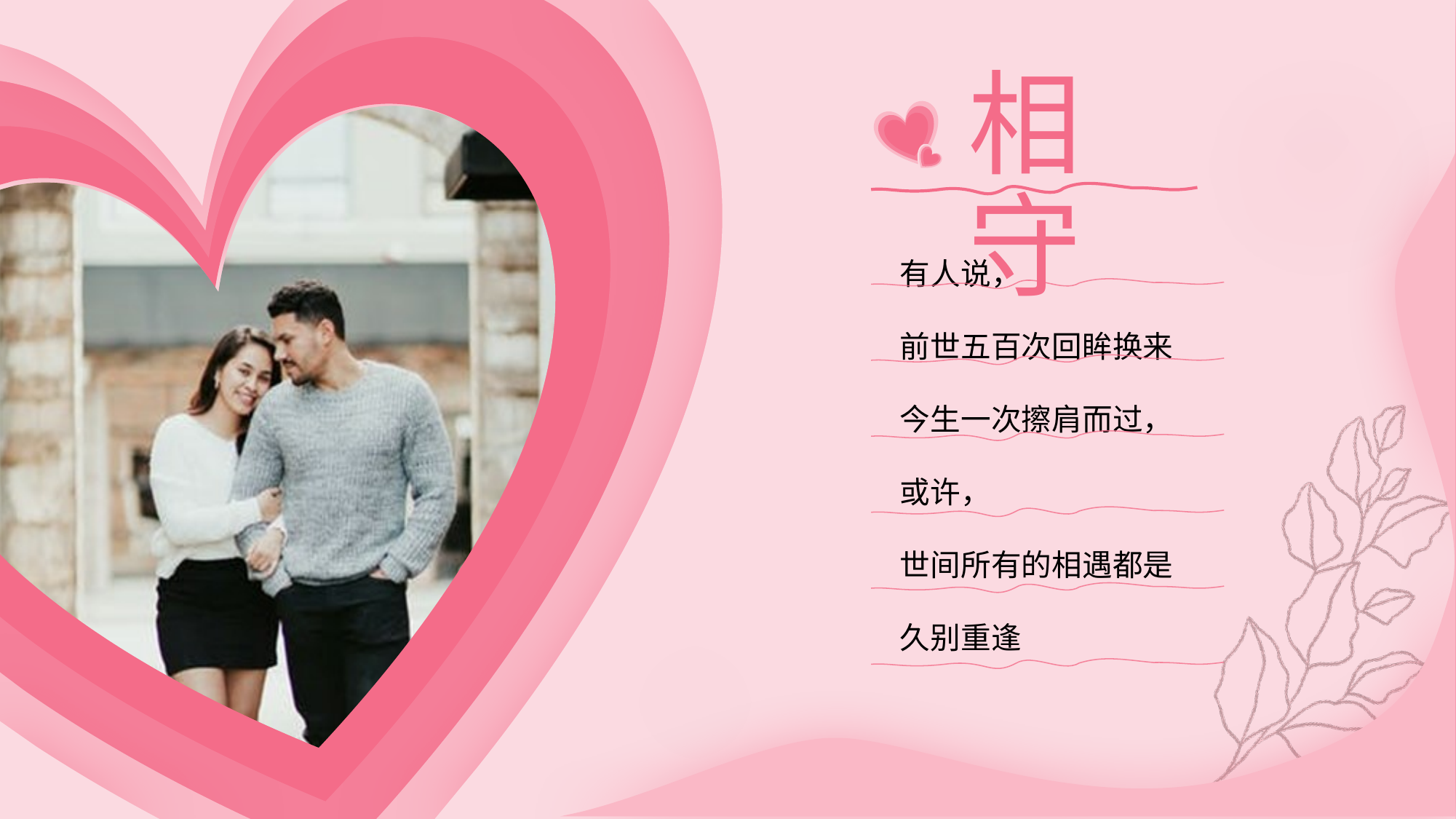

相守

有人说，
前世五百次回眸换来今生一次擦肩而过，
或许，
世间所有的相遇都是久别重逢